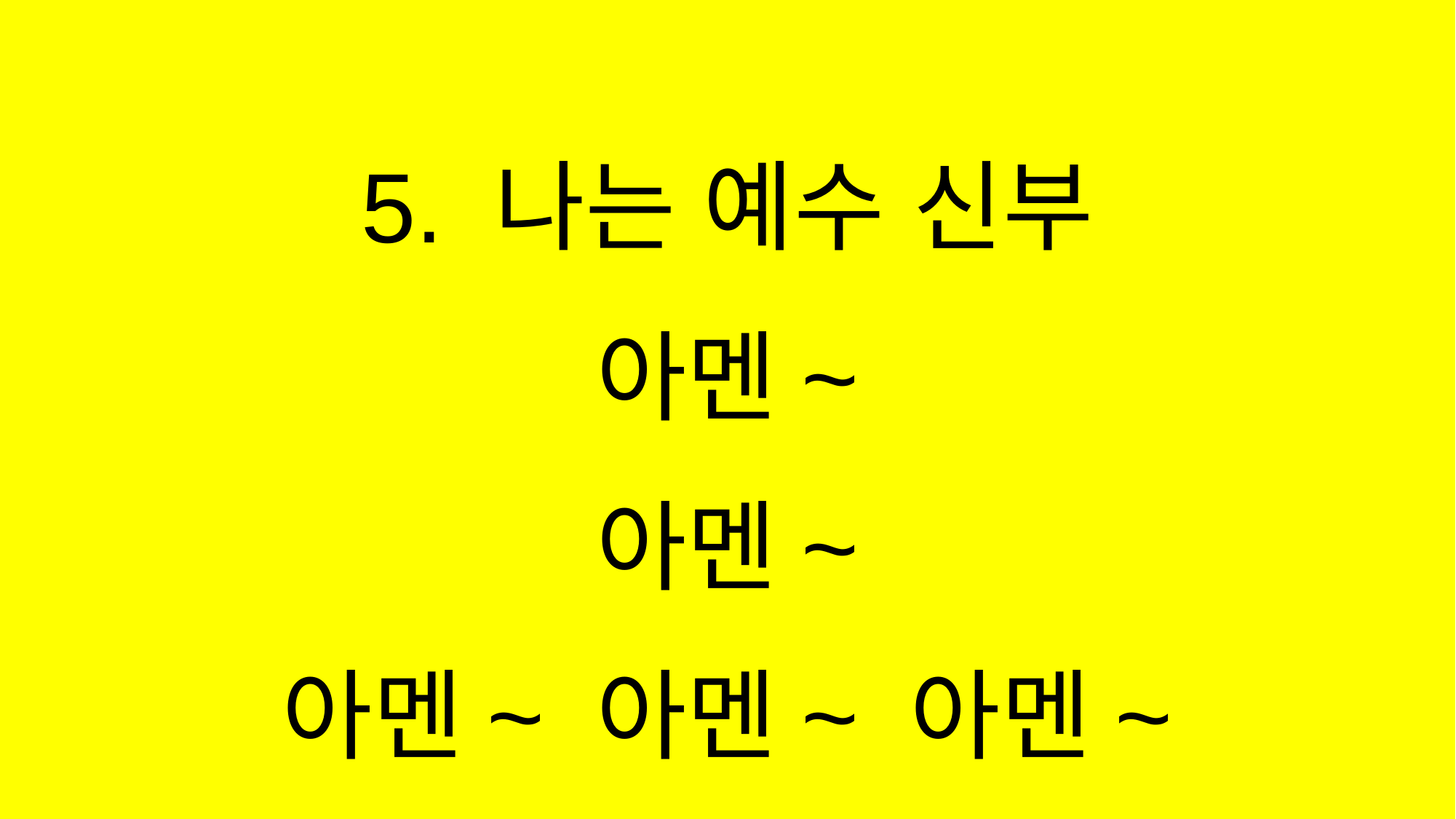

#
5. 나는 예수 신부

아멘~

아멘~

아멘~ 아멘~ 아멘~